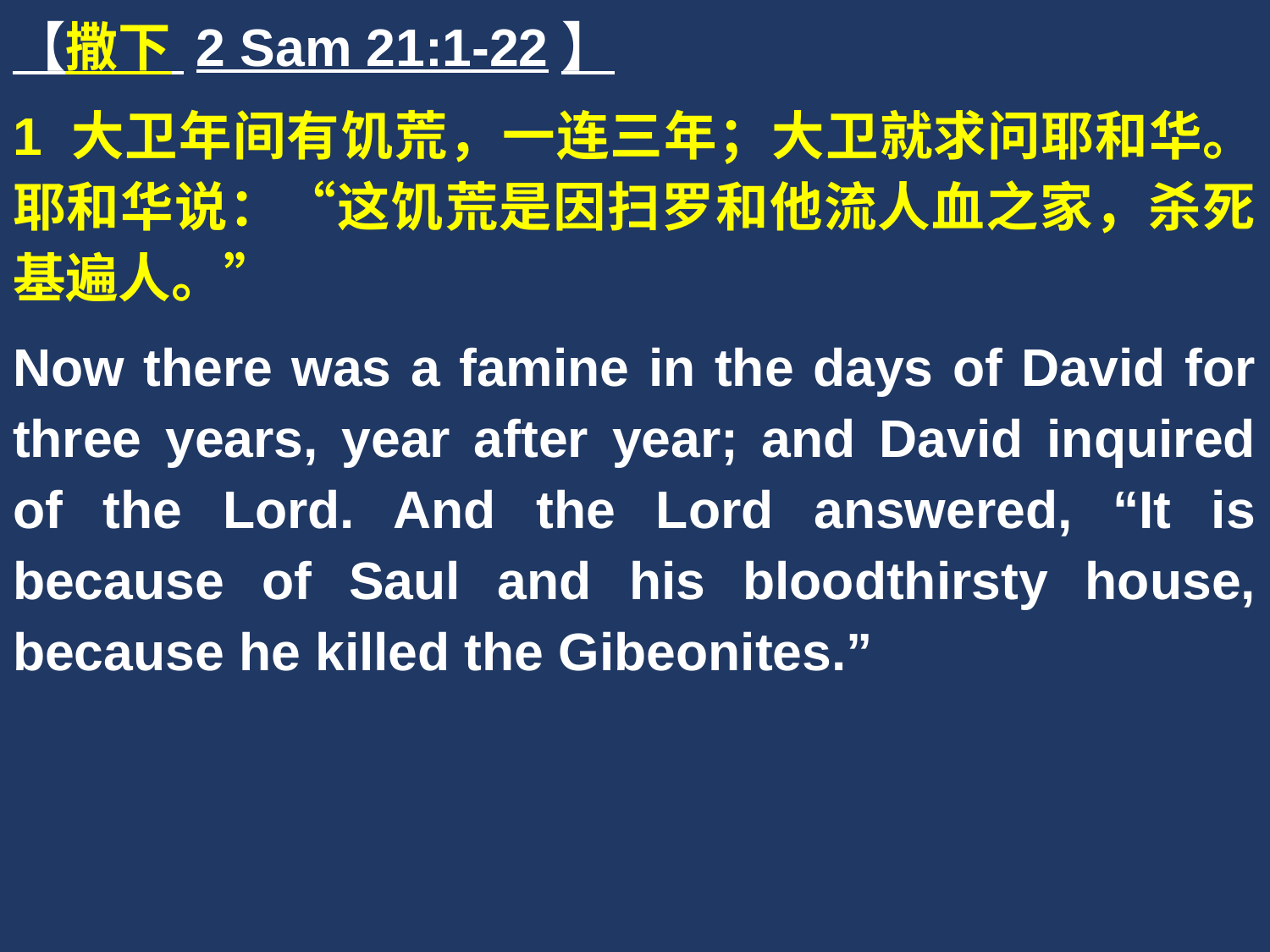

【撒下 2 Sam 21:1-22】
1 大卫年间有饥荒，一连三年；大卫就求问耶和华。耶和华说：“这饥荒是因扫罗和他流人血之家，杀死基遍人。”
Now there was a famine in the days of David for three years, year after year; and David inquired of the Lord. And the Lord answered, “It is because of Saul and his bloodthirsty house, because he killed the Gibeonites.”